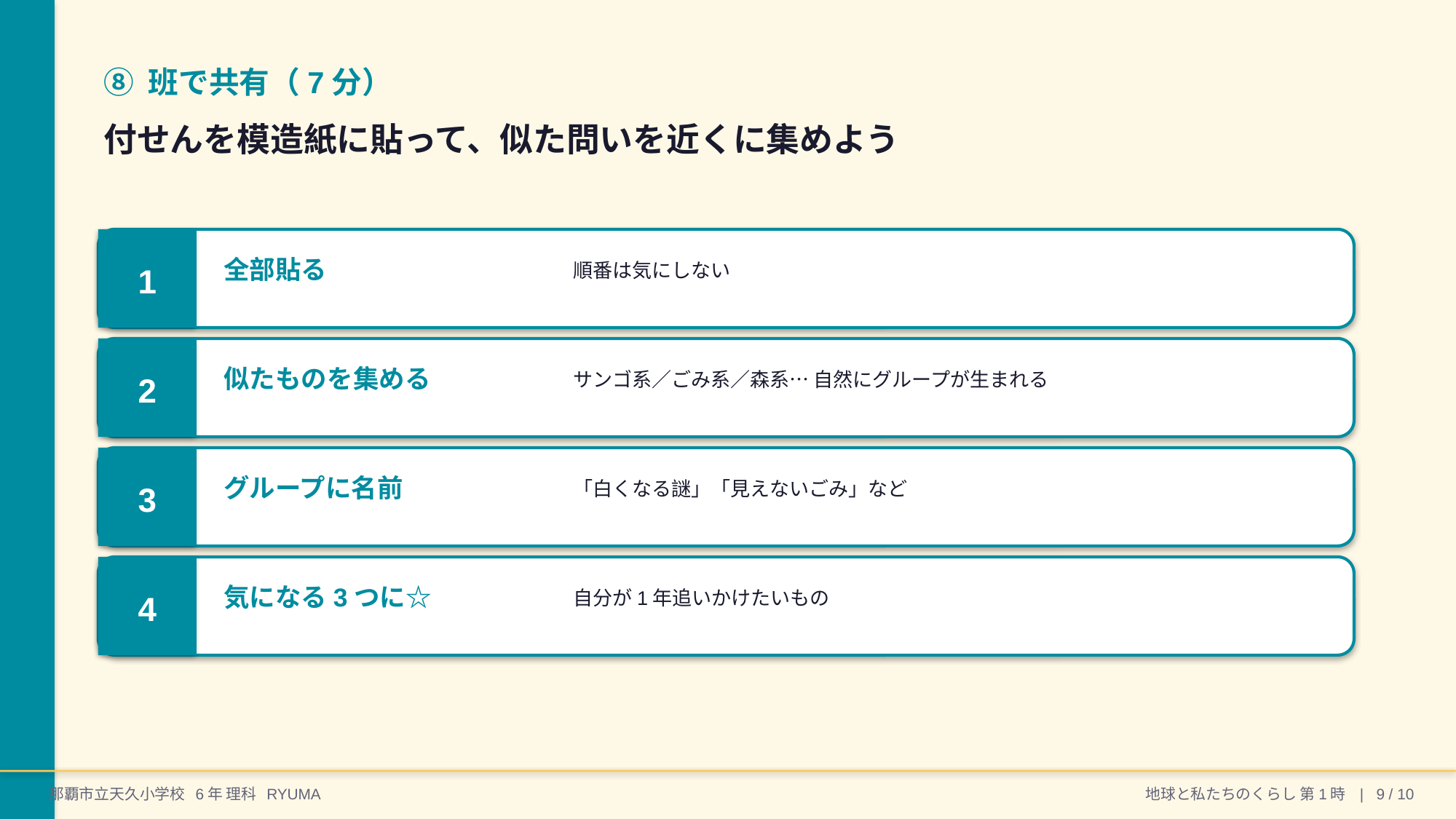

⑧ 班で共有（7分）
付せんを模造紙に貼って、似た問いを近くに集めよう

全部貼る
1
順番は気にしない

似たものを集める
2
サンゴ系／ごみ系／森系… 自然にグループが生まれる

グループに名前
3
「白くなる謎」「見えないごみ」など

気になる3つに☆
4
自分が1年追いかけたいもの

那覇市立天久小学校  6年 理科  RYUMA
地球と私たちのくらし 第1時   |   9 / 10